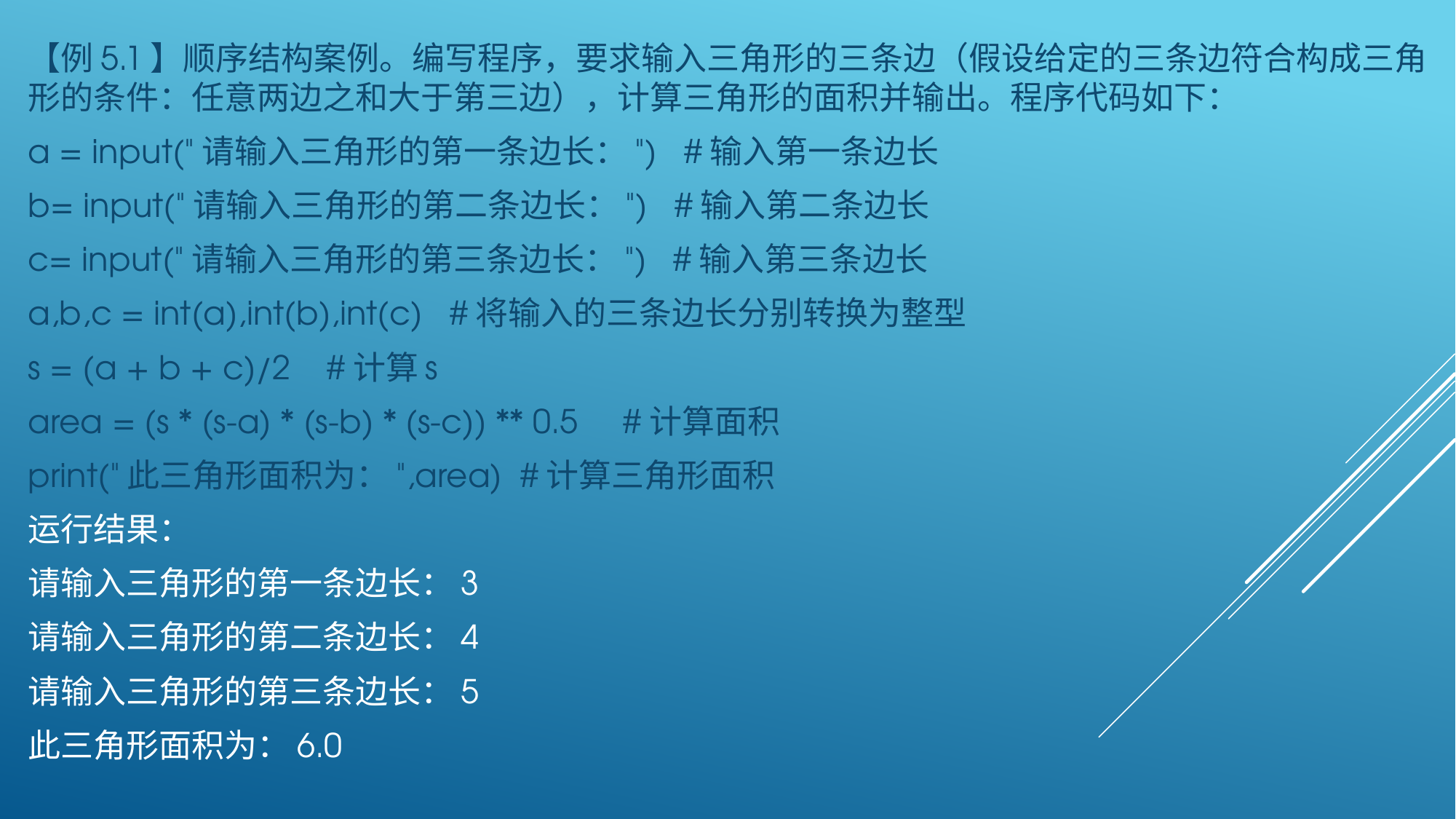

【例5.1】顺序结构案例。编写程序，要求输入三角形的三条边（假设给定的三条边符合构成三角形的条件：任意两边之和大于第三边），计算三角形的面积并输出。程序代码如下：
a = input("请输入三角形的第一条边长：")   #输入第一条边长
b= input("请输入三角形的第二条边长：")   #输入第二条边长
c= input("请输入三角形的第三条边长：")   #输入第三条边长
a,b,c = int(a),int(b),int(c)   #将输入的三条边长分别转换为整型
s = (a + b + c)/2    #计算s
area = (s * (s-a) * (s-b) * (s-c)) ** 0.5     #计算面积
print("此三角形面积为：",area)  #计算三角形面积
运行结果：
请输入三角形的第一条边长：3
请输入三角形的第二条边长：4
请输入三角形的第三条边长：5
此三角形面积为：6.0